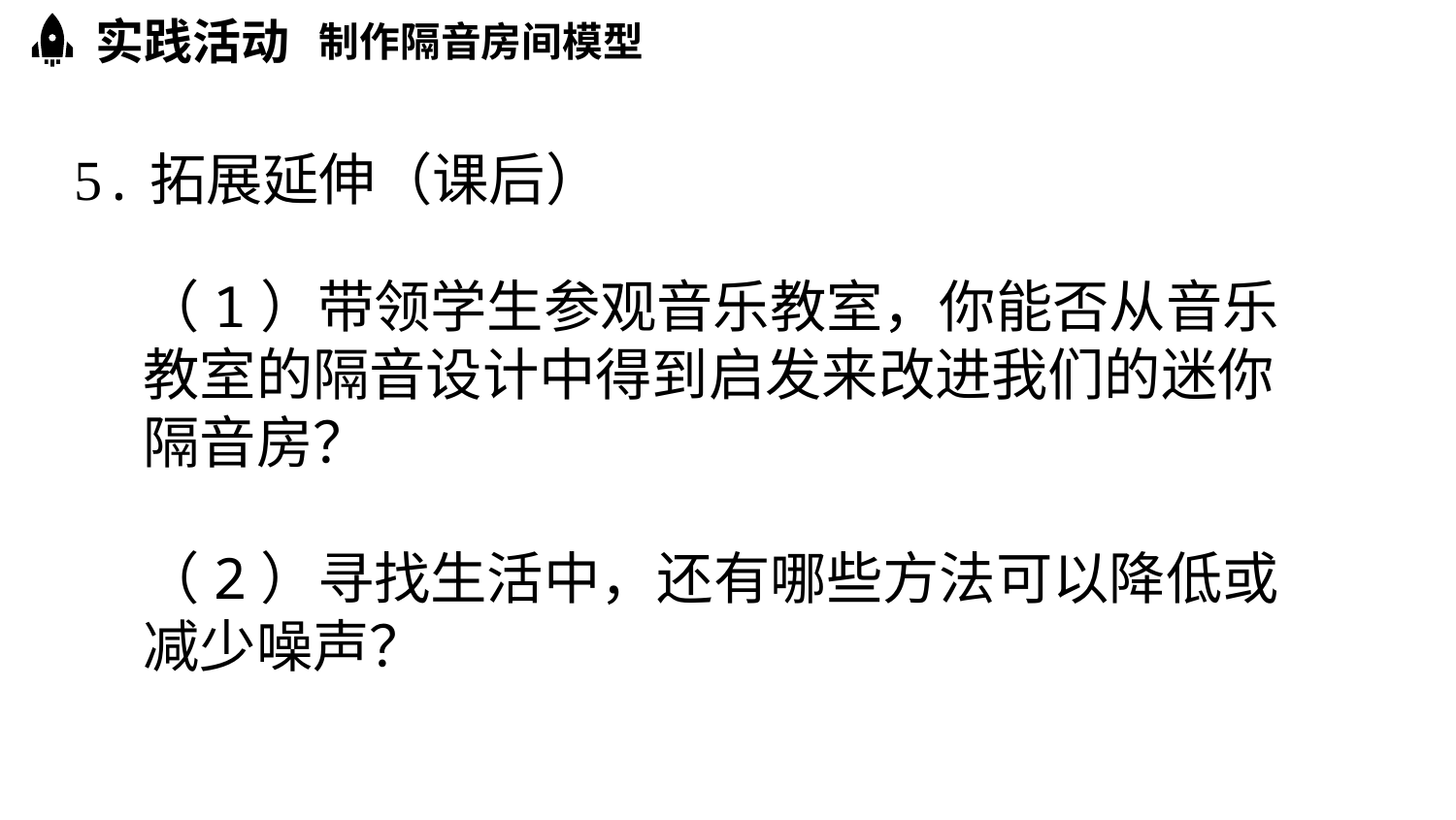

实践活动

制作隔音房间模型
5.拓展延伸（课后）
（1）带领学生参观音乐教室，你能否从音乐教室的隔音设计中得到启发来改进我们的迷你隔音房？

（2）寻找生活中，还有哪些方法可以降低或减少噪声？